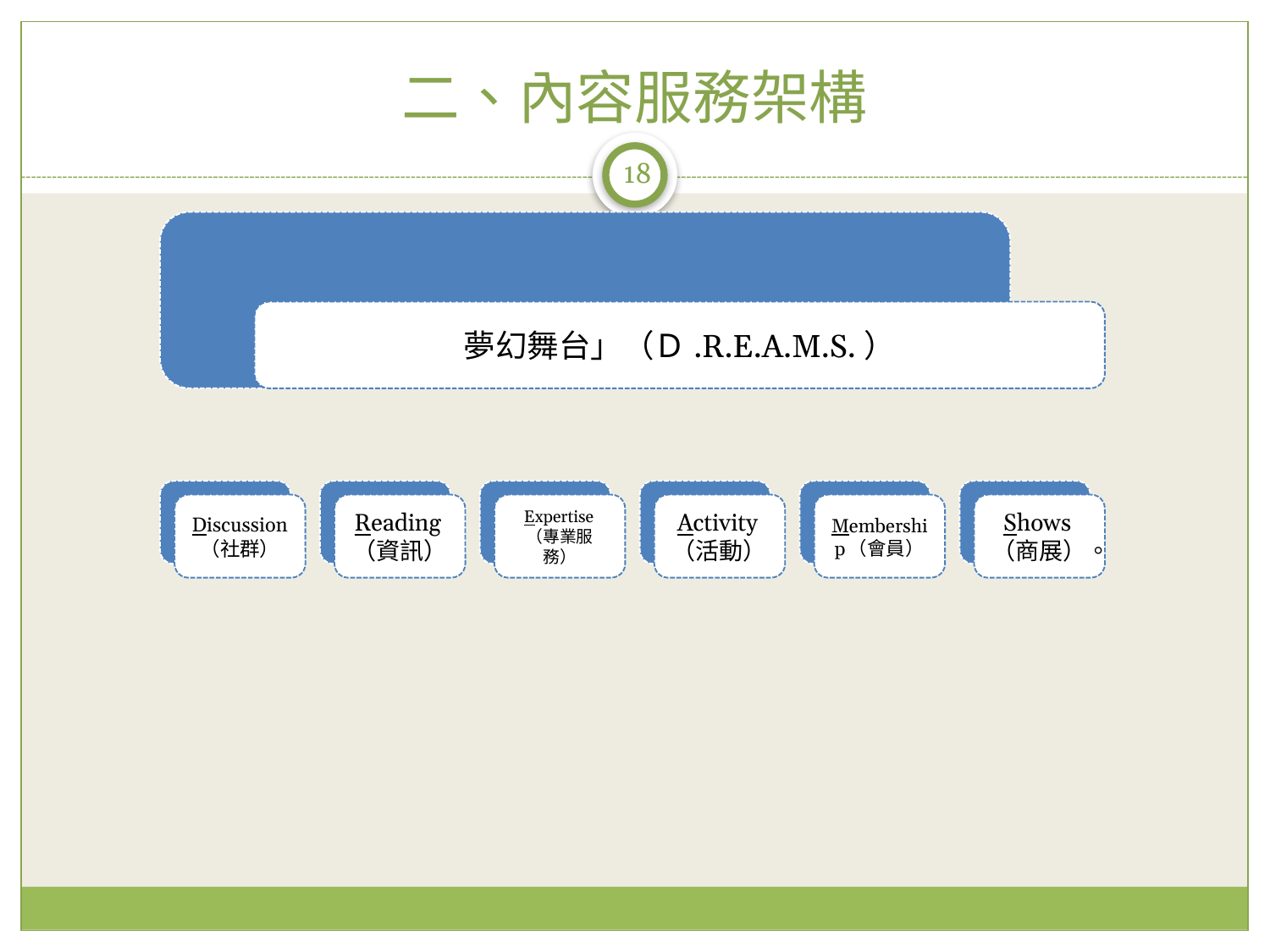

# 二、內容服務架構
18
夢幻舞台」（Ｄ.R.E.A.M.S.）
Discussion（社群）
Reading（資訊）
Expertise（專業服務）
Activity（活動）
Membership（會員）
Shows（商展）。